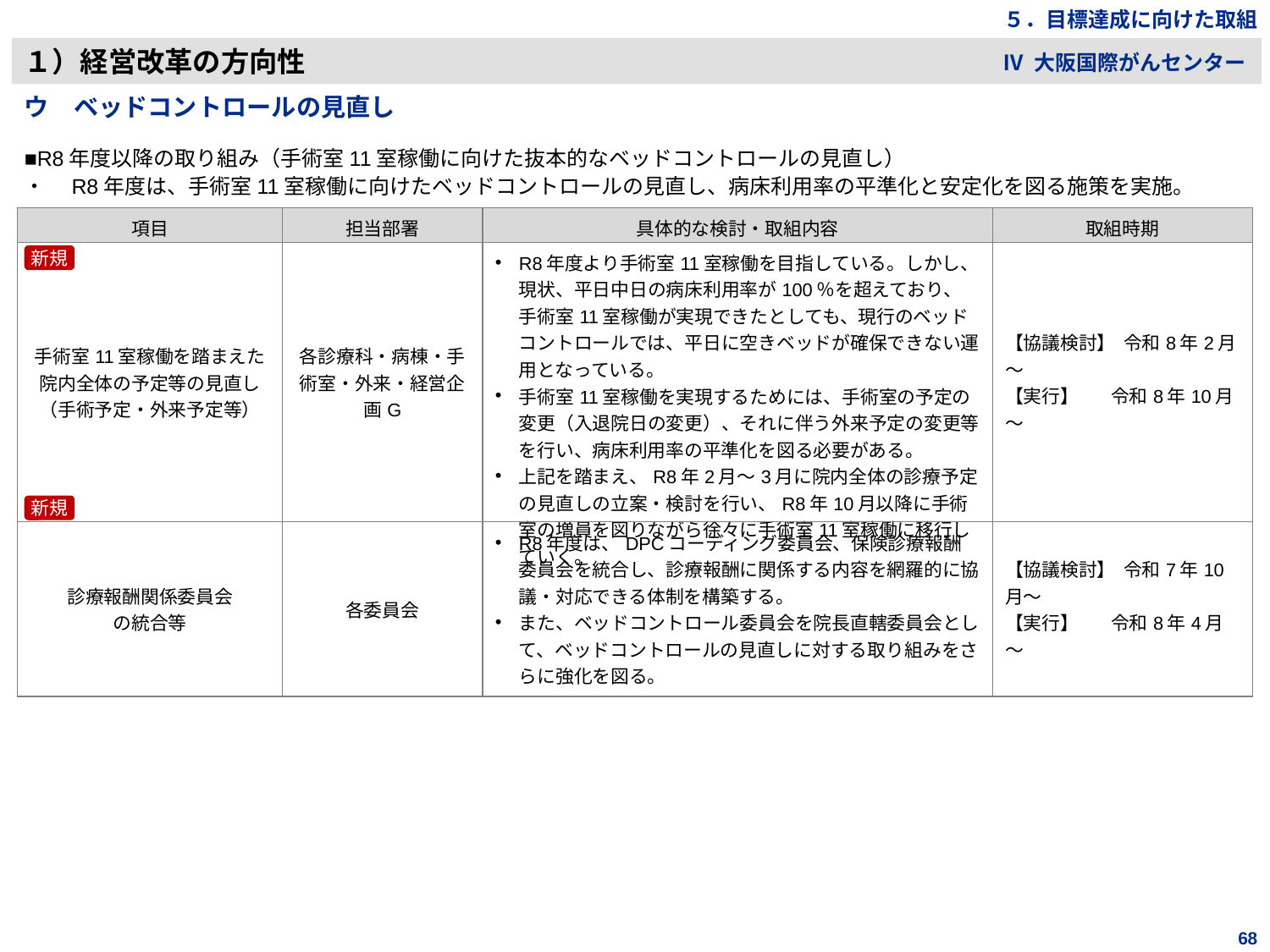

５．目標達成に向けた取組
１）経営改革の方向性
Ⅳ 大阪国際がんセンター
ウ　ベッドコントロールの見直し
■R8年度以降の取り組み（手術室11室稼働に向けた抜本的なベッドコントロールの見直し）
・　R8年度は、手術室11室稼働に向けたベッドコントロールの見直し、病床利用率の平準化と安定化を図る施策を実施。
| 項目 | 担当部署 | 具体的な検討・取組内容 | 取組時期 |
| --- | --- | --- | --- |
| 手術室11室稼働を踏まえた 院内全体の予定等の見直し （手術予定・外来予定等） | 各診療科・病棟・手術室・外来・経営企画G | R8年度より手術室11室稼働を目指している。しかし、現状、平日中日の病床利用率が100％を超えており、手術室11室稼働が実現できたとしても、現行のベッドコントロールでは、平日に空きベッドが確保できない運用となっている。 手術室11室稼働を実現するためには、手術室の予定の変更（入退院日の変更）、それに伴う外来予定の変更等を行い、病床利用率の平準化を図る必要がある。 上記を踏まえ、R8年2月～3月に院内全体の診療予定の見直しの立案・検討を行い、R8年10月以降に手術室の増員を図りながら徐々に手術室11室稼働に移行していく。 | 【協議検討】 令和8年2月～ 【実行】 令和8年10月～ |
| 診療報酬関係委員会 の統合等 | 各委員会 | R8年度は、DPCコーディング委員会、保険診療報酬委員会を統合し、診療報酬に関係する内容を網羅的に協議・対応できる体制を構築する。 また、ベッドコントロール委員会を院長直轄委員会として、ベッドコントロールの見直しに対する取り組みをさらに強化を図る。 | 【協議検討】 令和7年10月～ 【実行】 令和8年4月～ |
新規
新規
68